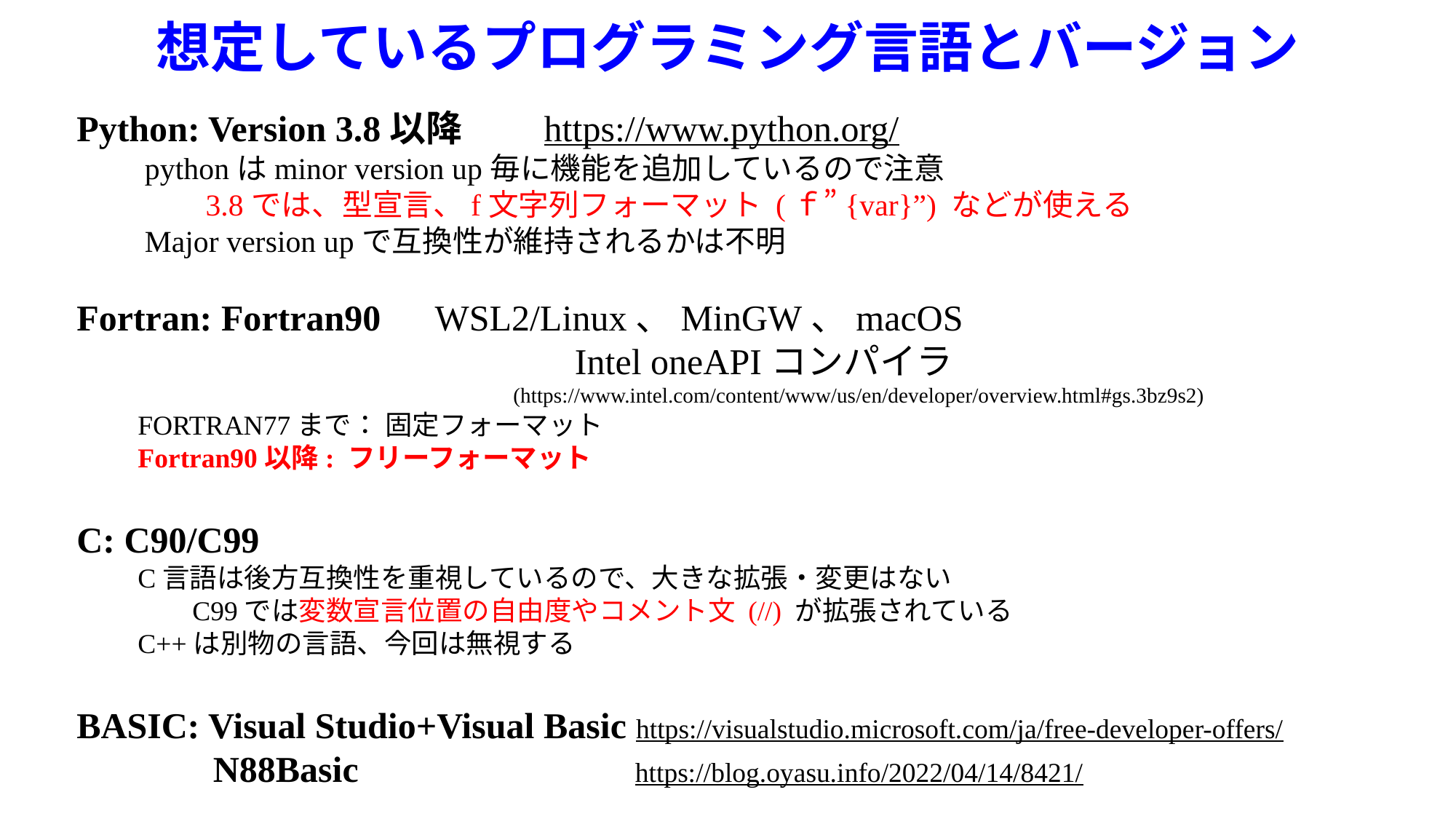

# 想定しているプログラミング言語とバージョン
Python: Version 3.8以降　　https://www.python.org/
　　pythonはminor version up毎に機能を追加しているので注意
　　　　3.8では、型宣言、f文字列フォーマット (ｆ”{var}”) などが使える
　　Major version upで互換性が維持されるかは不明

Fortran: Fortran90　WSL2/Linux、MinGW、macOS
　　　　　　　　　　　　　  Intel oneAPIコンパイラ
				(https://www.intel.com/content/www/us/en/developer/overview.html#gs.3bz9s2)
　　FORTRAN77まで： 固定フォーマット
　　Fortran90以降: フリーフォーマット

C: C90/C99
　　C言語は後方互換性を重視しているので、大きな拡張・変更はない
　　　　C99では変数宣言位置の自由度やコメント文 (//) が拡張されている
　　C++は別物の言語、今回は無視する

BASIC: Visual Studio+Visual Basic https://visualstudio.microsoft.com/ja/free-developer-offers/
               N88Basic　 			 https://blog.oyasu.info/2022/04/14/8421/